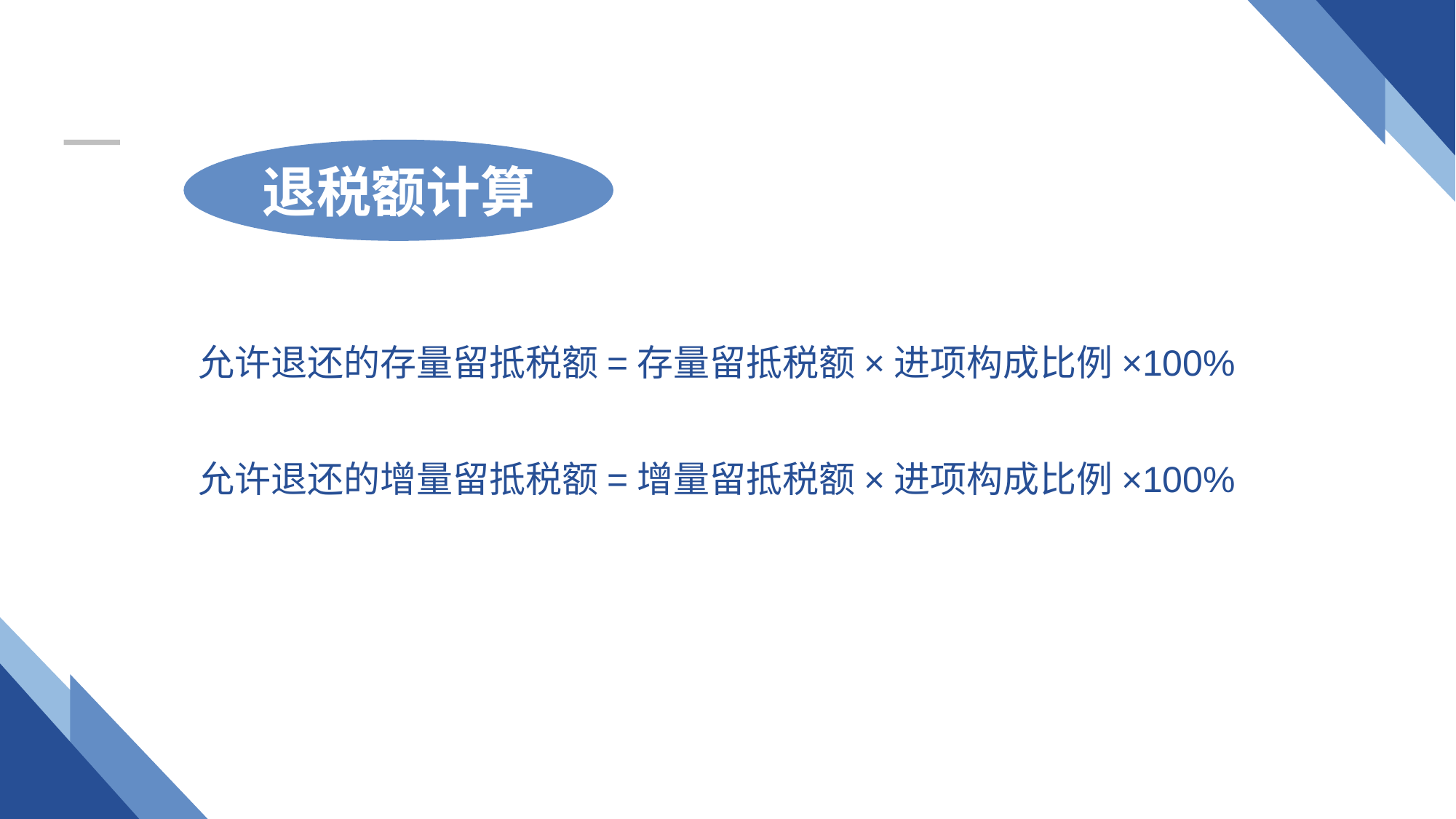

退税额计算

  允许退还的存量留抵税额=存量留抵税额×进项构成比例×100%

  允许退还的增量留抵税额=增量留抵税额×进项构成比例×100%